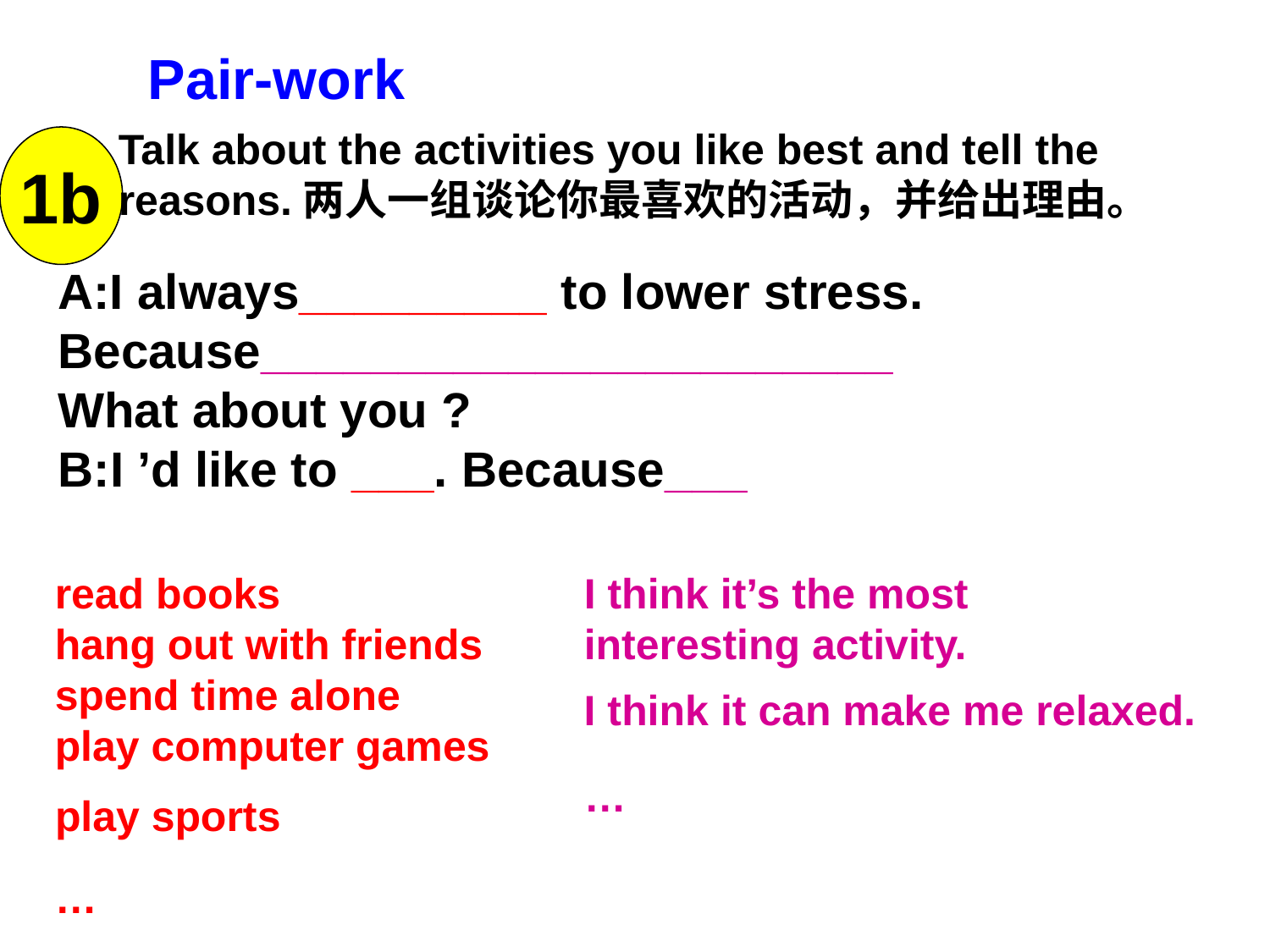

Pair-work
Talk about the activities you like best and tell the reasons.两人一组谈论你最喜欢的活动，并给出理由。
1b
 A:I always_________ to lower stress.
 Because_______________________
 What about you ?
 B:I ’d like to ___. Because___

read books
hang out with friends
spend time alone
play computer games

…

I think it’s the most
interesting activity.

…

I think it can make me relaxed.
play sports